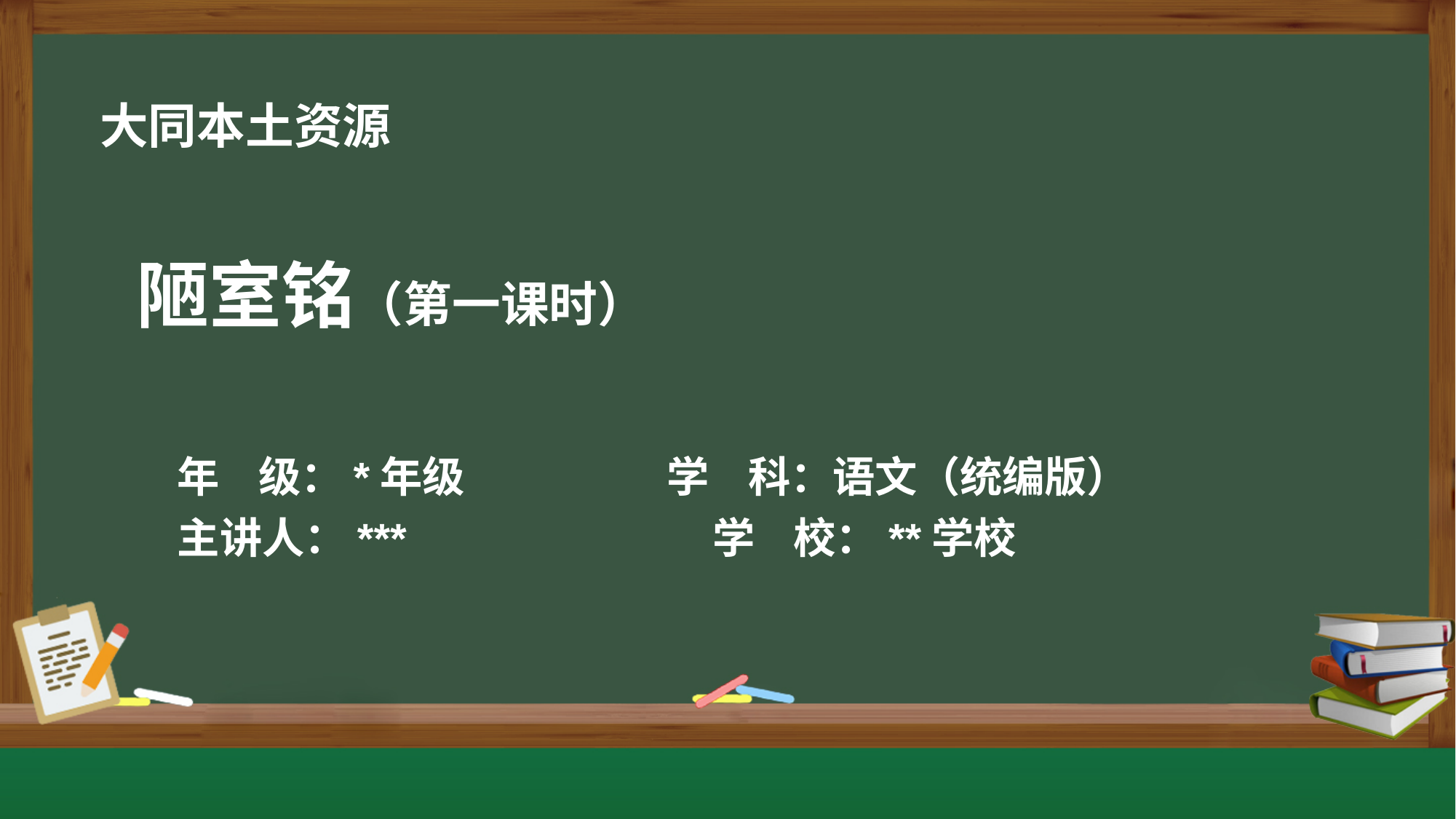

陋室铭（第一课时）
年    级：*年级                     学    科：语文（统编版）
主讲人：***                         学    校：**学校